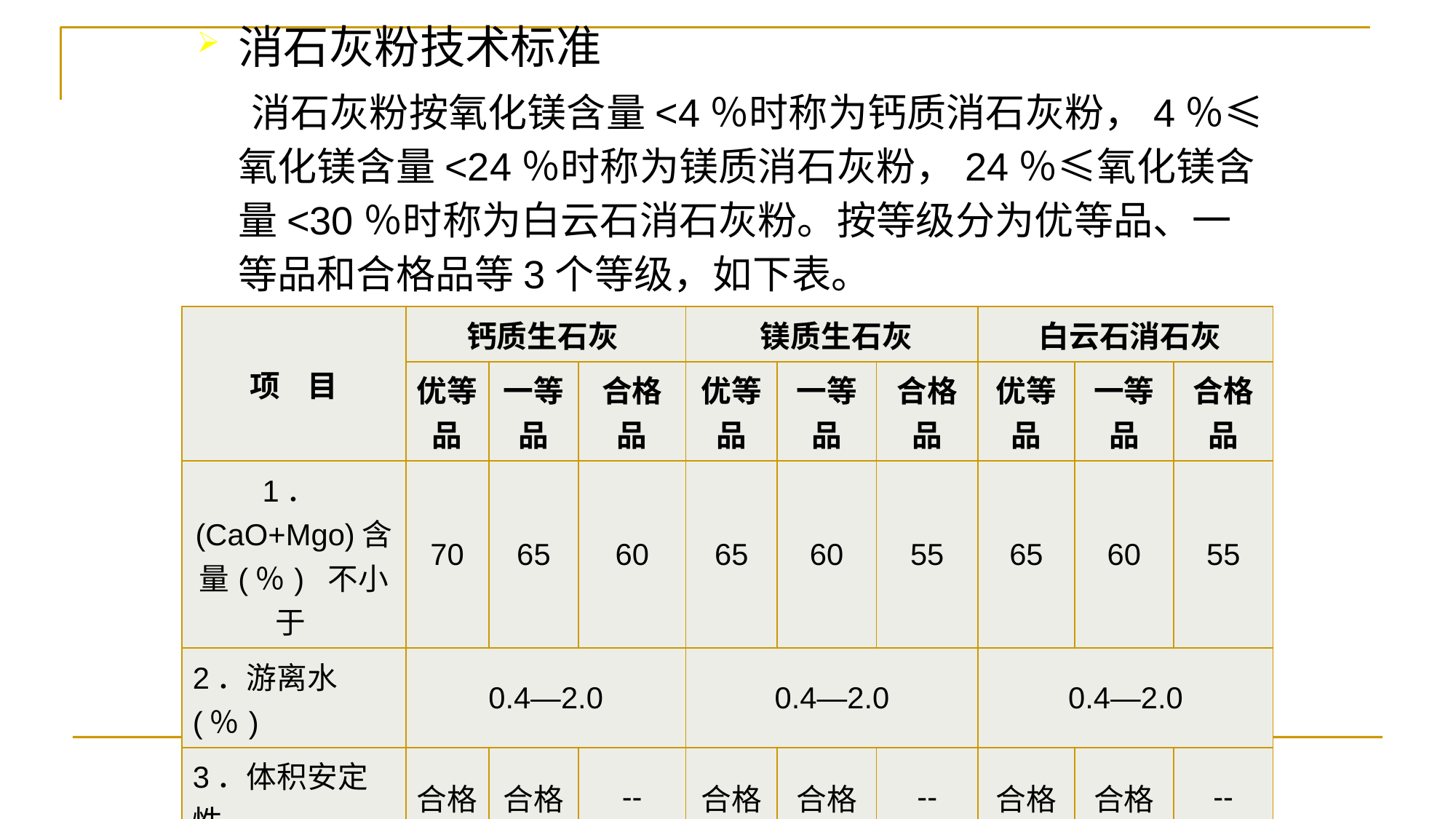

# 消石灰粉技术标准
     消石灰粉按氧化镁含量<4％时称为钙质消石灰粉，4％≤氧化镁含量<24％时称为镁质消石灰粉，24％≤氧化镁含量<30％时称为白云石消石灰粉。按等级分为优等品、一等品和合格品等3个等级，如下表。
| 项 目 |  | 钙质生石灰 |  |  | 镁质生石灰 |  |  | 白云石消石灰 |  |  |
| --- | --- | --- | --- | --- | --- | --- | --- | --- | --- | --- |
|  |  | 优等品 | 一等品 | 合格品 | 优等品 | 一等品 | 合格品 | 优等品 | 一等品 | 合格品 |
| 1．(CaO+Mgo)含量(％) 不小于 |  | 70 | 65 | 60 | 65 | 60 | 55 | 65 | 60 | 55 |
| 2．游离水(％) |  | 0.4—2.0 |  |  | 0.4—2.0 |  |  | 0.4—2.0 |  |  |
| 3．体积安定性 |  | 合格 | 合格 | -- | 合格 | 合格 | -- | 合格 | 合格 | -- |
| 4.细度 | 0.9mm筛筛余(％不大于 | 0 | 0 | 0.5 | 0 | 0 | 0.5 | 0 | 0 | 0.5 |
|  | 0.125mm筛余(％)不大于 | 3 | 10 | 15 | 3 | 10 | 15 | 3 | 10 | 15 |